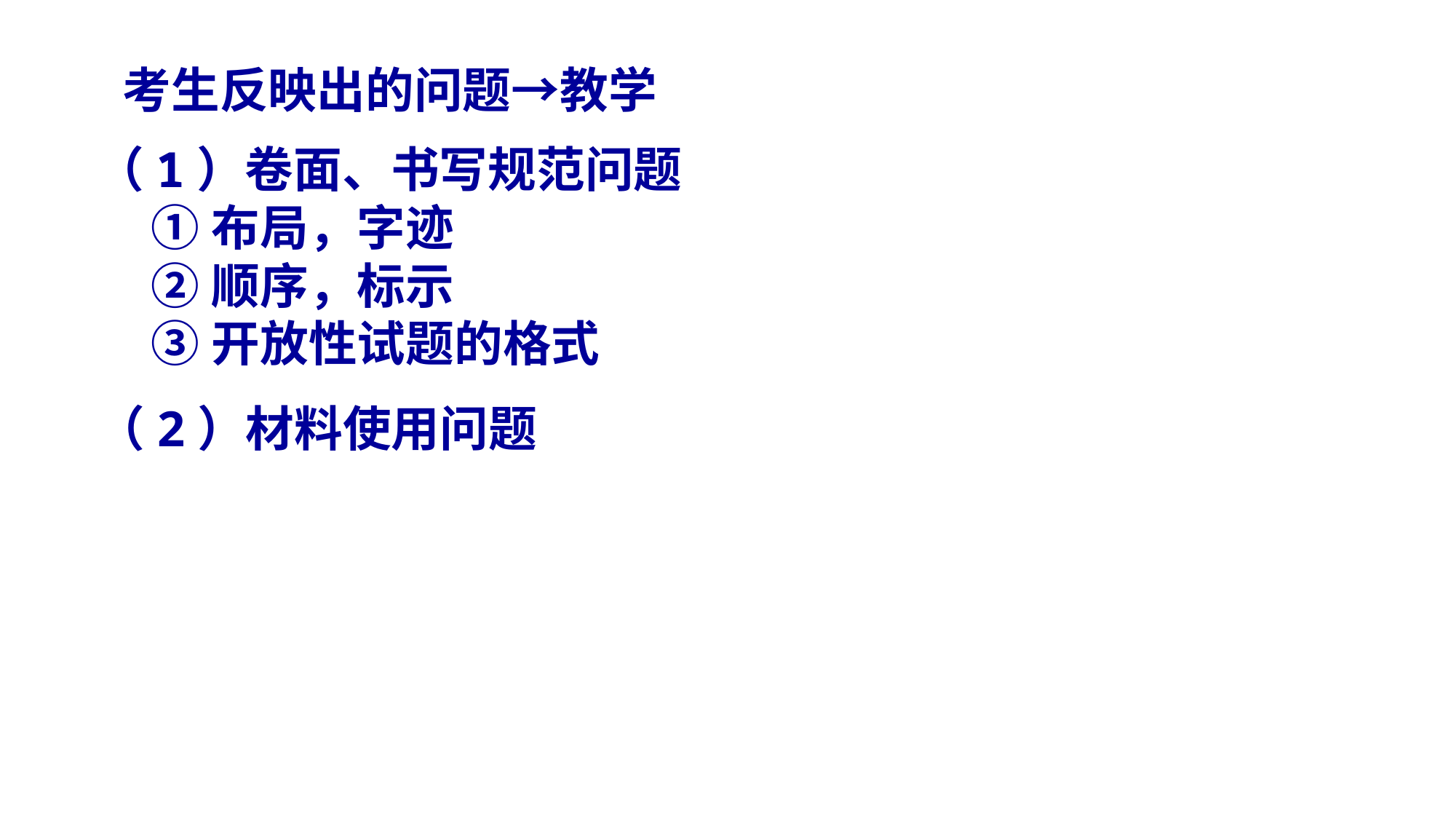

考生反映出的问题→教学
（1）卷面、书写规范问题
     ①布局，字迹
     ②顺序，标示
     ③开放性试题的格式
（2）材料使用问题